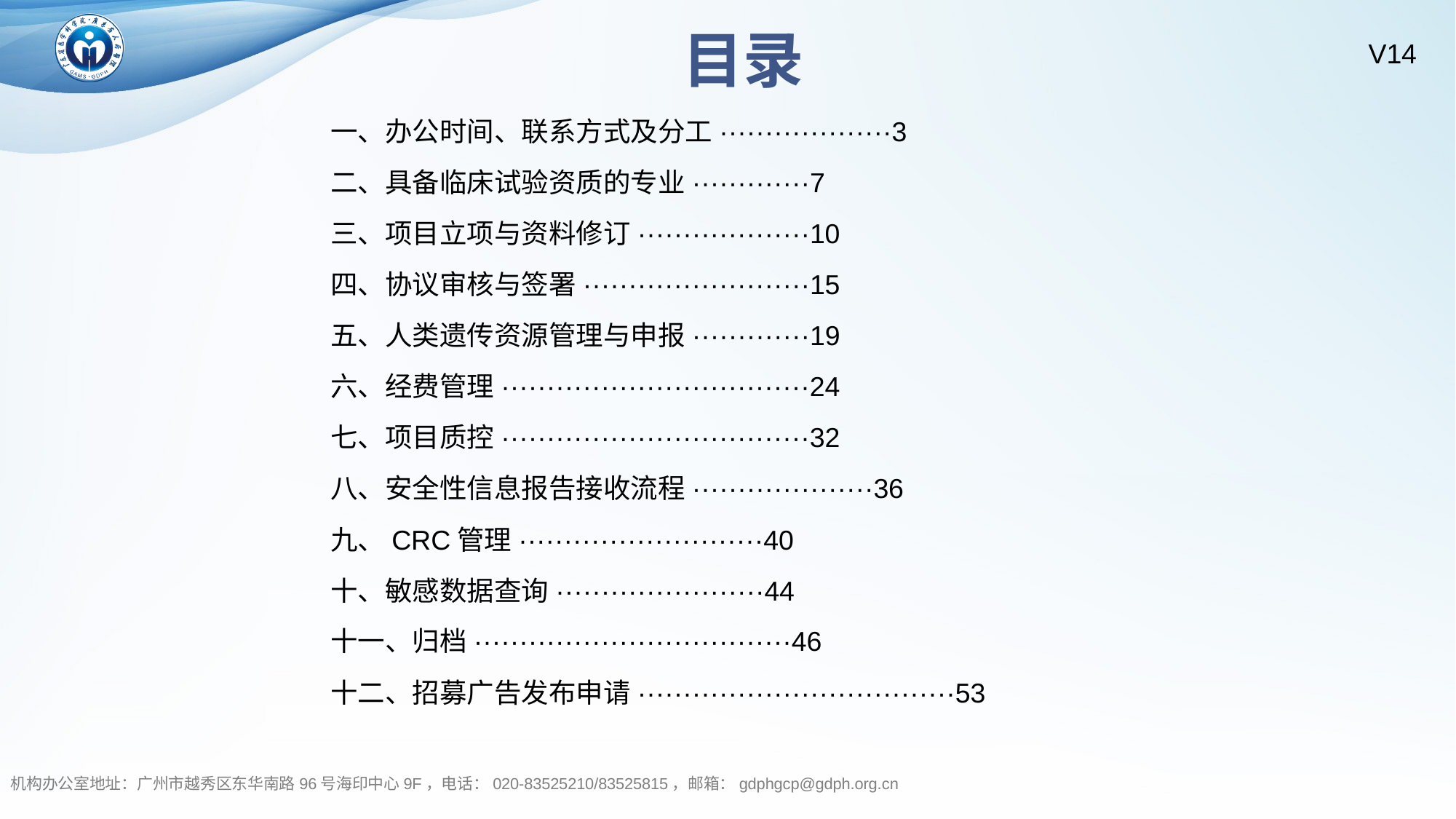

目录
一、办公时间、联系方式及分工···················3
二、具备临床试验资质的专业·············7
三、项目立项与资料修订···················10
四、协议审核与签署·························15
五、人类遗传资源管理与申报·············19
六、经费管理··································24
七、项目质控··································32
八、安全性信息报告接收流程····················36
九、CRC管理···························40
十、敏感数据查询·······················44
十一、归档···································46
十二、招募广告发布申请···································53

机构办公室地址：广州市越秀区东华南路96号海印中心9F，电话：020-83525210/83525815，邮箱：gdphgcp@gdph.org.cn
2